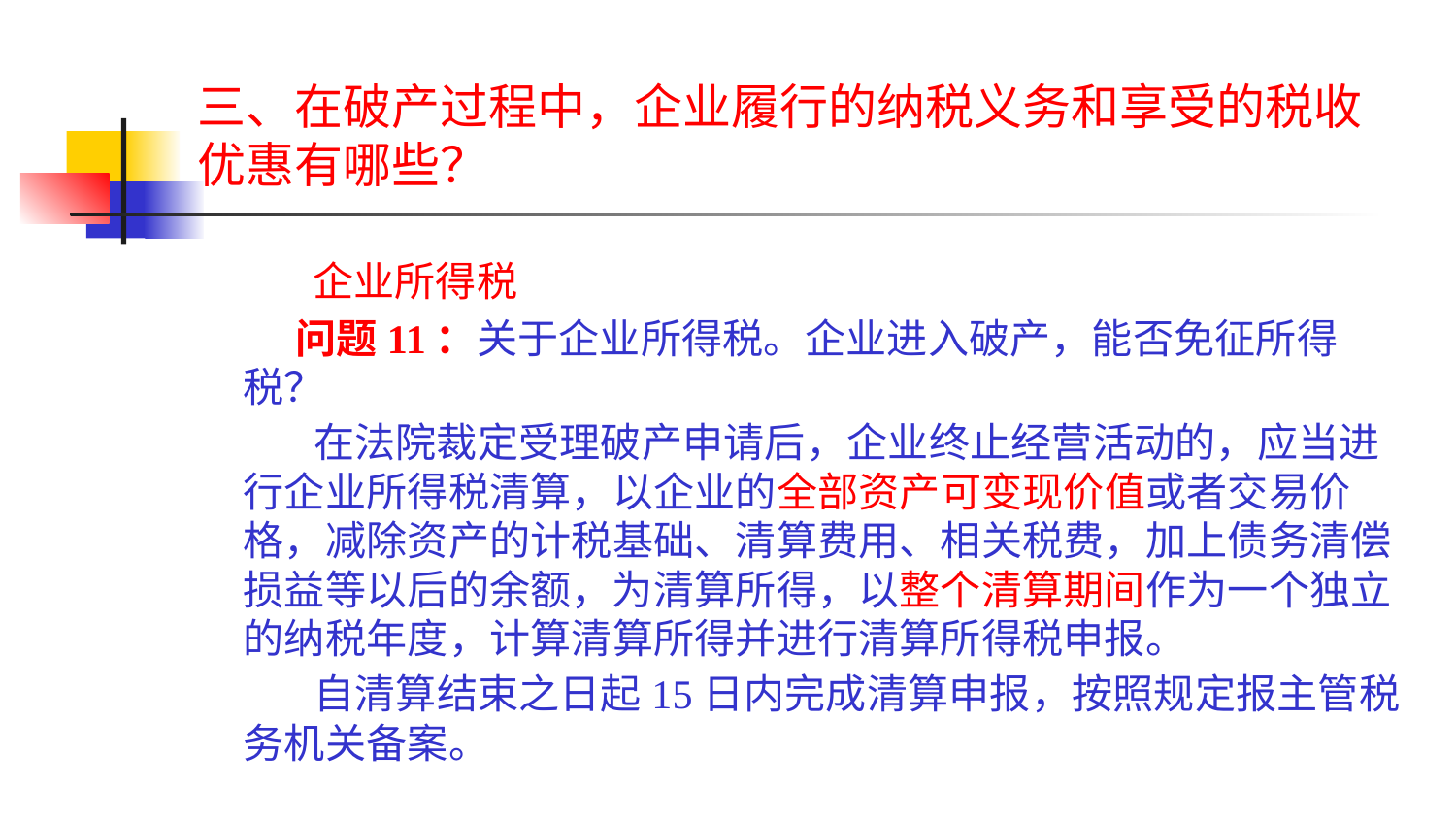

# 三、在破产过程中，企业履行的纳税义务和享受的税收优惠有哪些？
         企业所得税
         问题11：关于企业所得税。企业进入破产，能否免征所得税？
           在法院裁定受理破产申请后，企业终止经营活动的，应当进行企业所得税清算，以企业的全部资产可变现价值或者交易价格，减除资产的计税基础、清算费用、相关税费，加上债务清偿损益等以后的余额，为清算所得，以整个清算期间作为一个独立的纳税年度，计算清算所得并进行清算所得税申报。
           自清算结束之日起15日内完成清算申报，按照规定报主管税务机关备案。